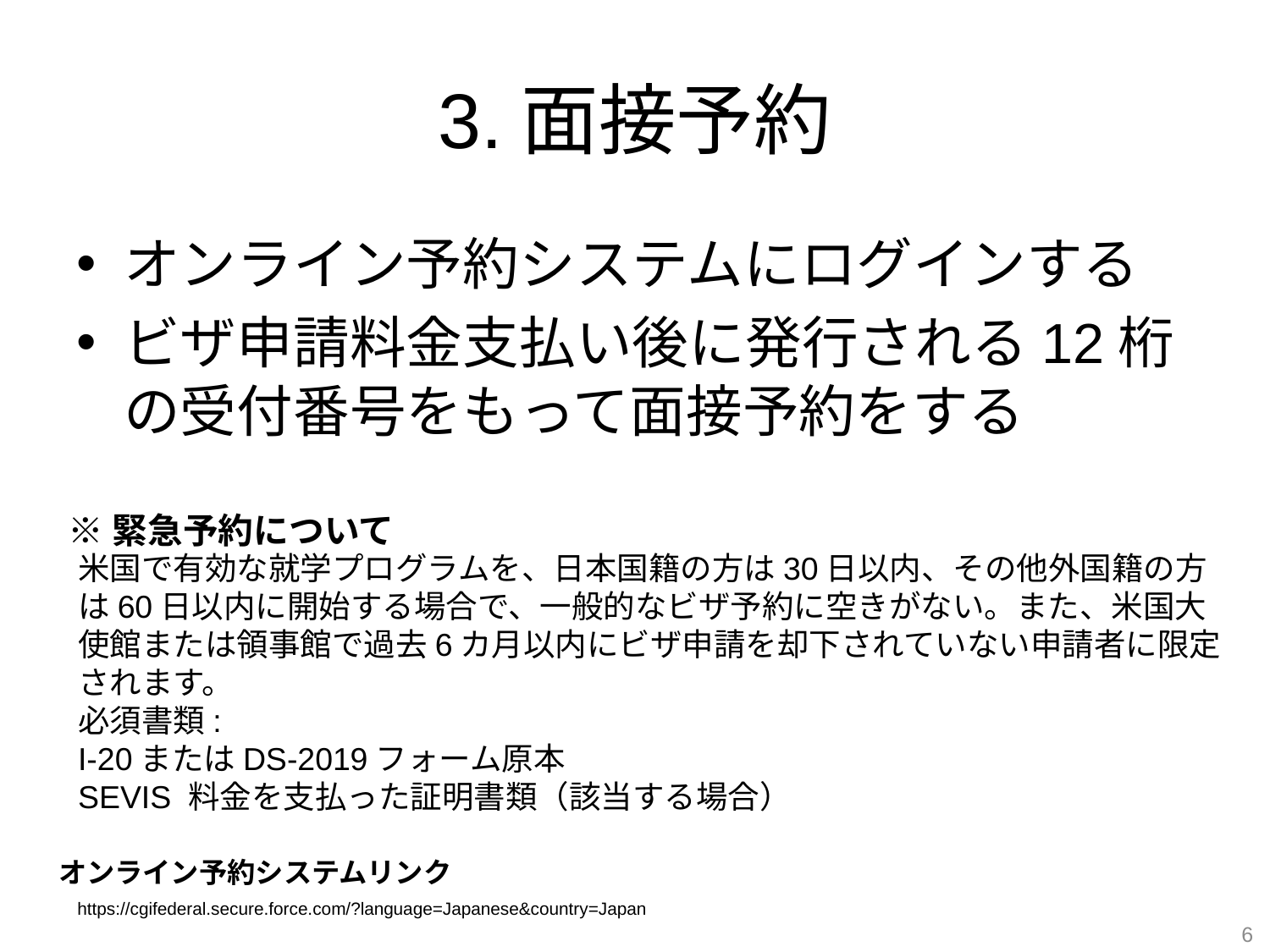

# 3.面接予約
オンライン予約システムにログインする
ビザ申請料金支払い後に発行される12桁の受付番号をもって面接予約をする
※緊急予約について
米国で有効な就学プログラムを、日本国籍の方は30日以内、その他外国籍の方は60日以内に開始する場合で、一般的なビザ予約に空きがない。また、米国大使館または領事館で過去6カ月以内にビザ申請を却下されていない申請者に限定されます。
必須書類:
I-20またはDS-2019フォーム原本
SEVIS 料金を支払った証明書類（該当する場合）
オンライン予約システムリンク
https://cgifederal.secure.force.com/?language=Japanese&country=Japan
6